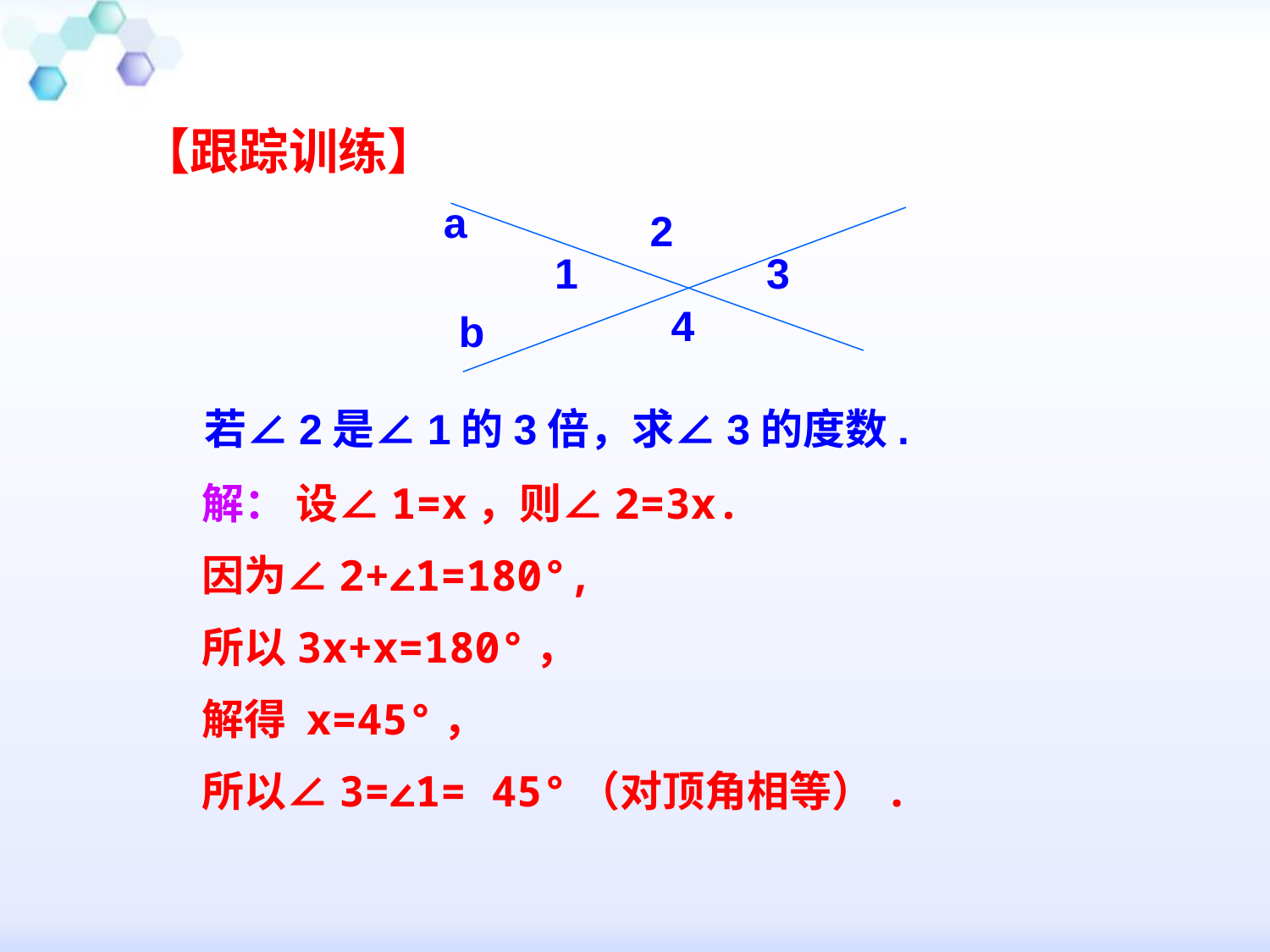

【跟踪训练】
a
2

1
3
4
b
若∠2是∠1的3倍，求∠3的度数.
解： 设∠1=x，则∠2=3x.
因为∠2+∠1=180°,
所以3x+x=180°，
解得 x=45°，
所以∠3=∠1= 45°（对顶角相等）.